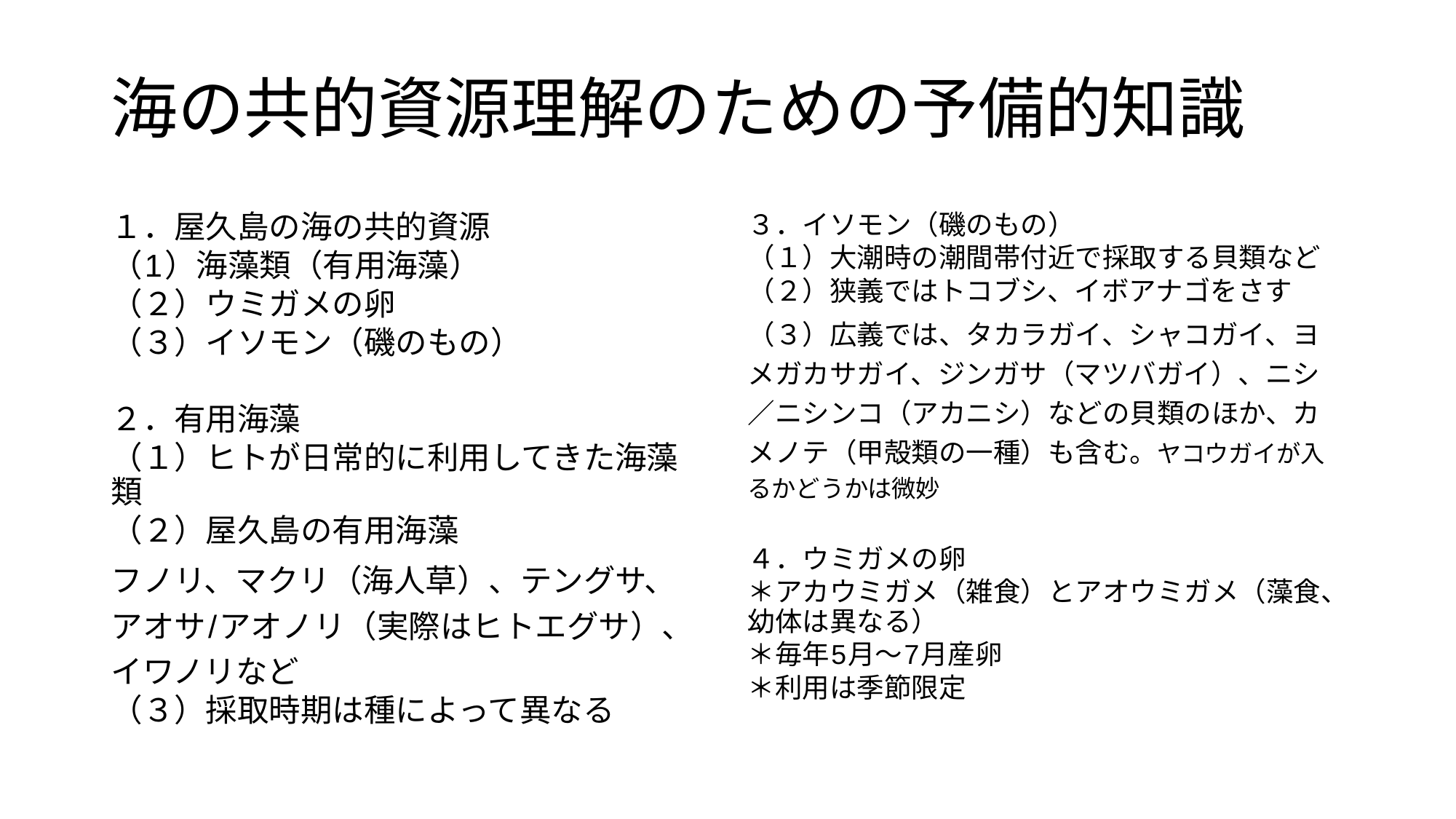

# 海の共的資源理解のための予備的知識
１．屋久島の海の共的資源
（1）海藻類（有用海藻）
（２）ウミガメの卵
（３）イソモン（磯のもの）

２．有用海藻
（１）ヒトが日常的に利用してきた海藻類
（２）屋久島の有用海藻
フノリ、マクリ（海人草）、テングサ、アオサ/アオノリ（実際はヒトエグサ）、イワノリなど
（３）採取時期は種によって異なる

３．イソモン（磯のもの）
（１）大潮時の潮間帯付近で採取する貝類など
（２）狭義ではトコブシ、イボアナゴをさす
（３）広義では、タカラガイ、シャコガイ、ヨメガカサガイ、ジンガサ（マツバガイ）、ニシ／ニシンコ（アカニシ）などの貝類のほか、カメノテ（甲殻類の一種）も含む。ヤコウガイが入るかどうかは微妙

４．ウミガメの卵
＊アカウミガメ（雑食）とアオウミガメ（藻食、幼体は異なる）
＊毎年5月～7月産卵
＊利用は季節限定